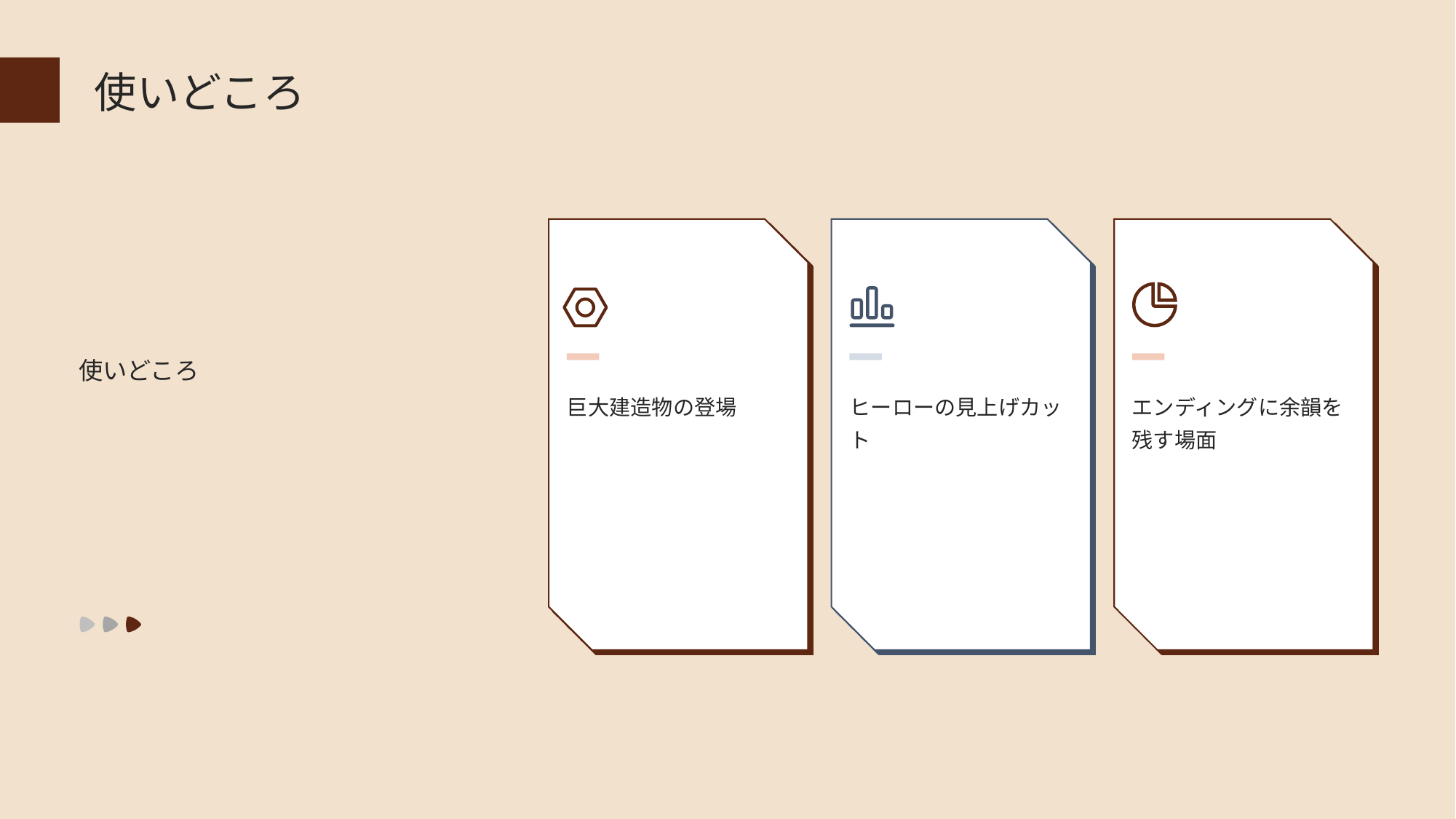

使いどころ
使いどころ

巨大建造物の登場
ヒーローの見上げカット
エンディングに余韻を残す場面